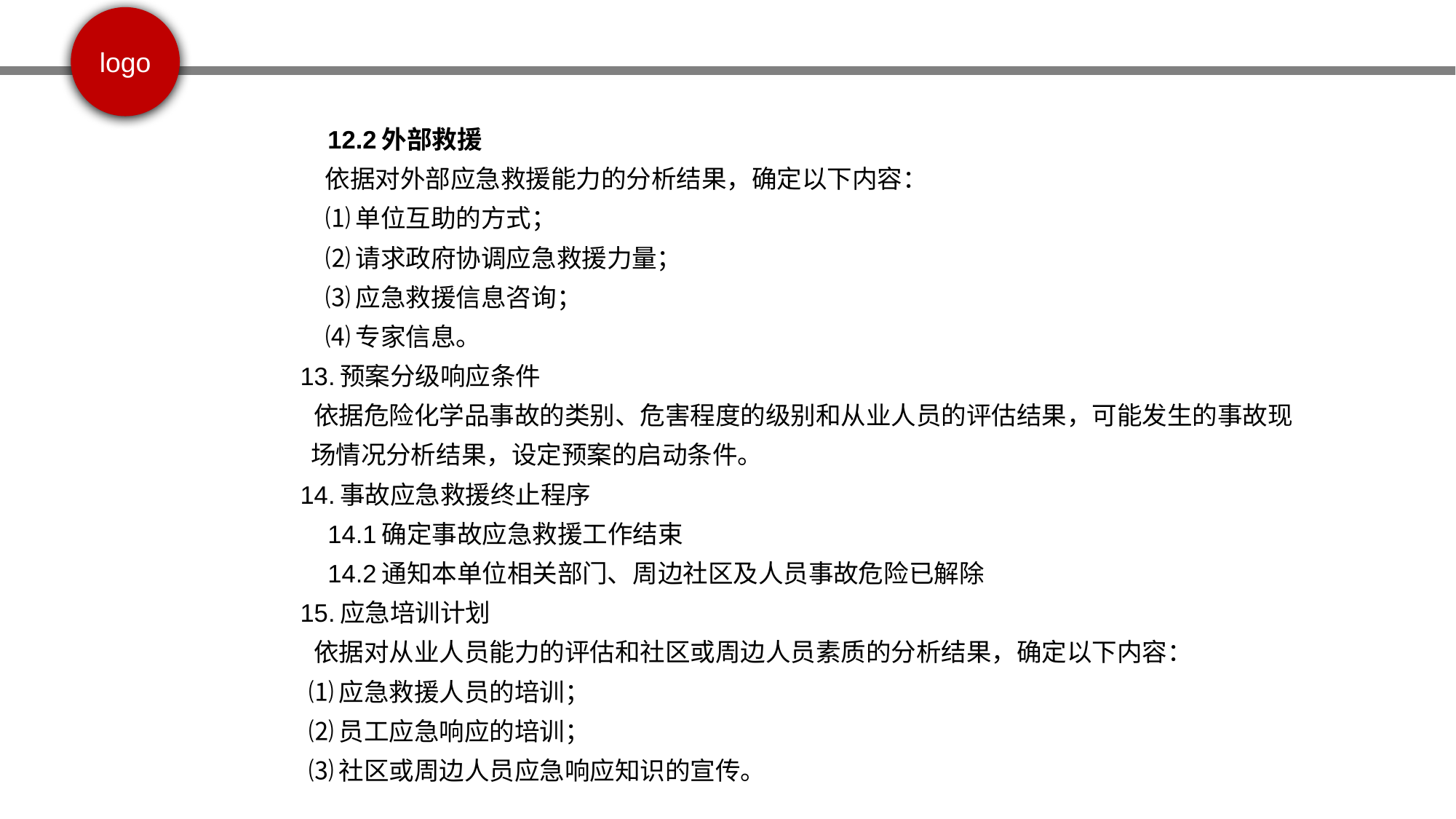

12.2外部救援
      依据对外部应急救援能力的分析结果，确定以下内容：
       ⑴单位互助的方式；
       ⑵请求政府协调应急救援力量；
       ⑶应急救援信息咨询；
       ⑷专家信息。
  13.预案分级响应条件
    依据危险化学品事故的类别、危害程度的级别和从业人员的评估结果，可能发生的事故现场情况分析结果，设定预案的启动条件。
  14.事故应急救援终止程序
      14.1确定事故应急救援工作结束
      14.2通知本单位相关部门、周边社区及人员事故危险已解除
  15.应急培训计划
    依据对从业人员能力的评估和社区或周边人员素质的分析结果，确定以下内容：
    ⑴应急救援人员的培训；
    ⑵员工应急响应的培训；
    ⑶社区或周边人员应急响应知识的宣传。